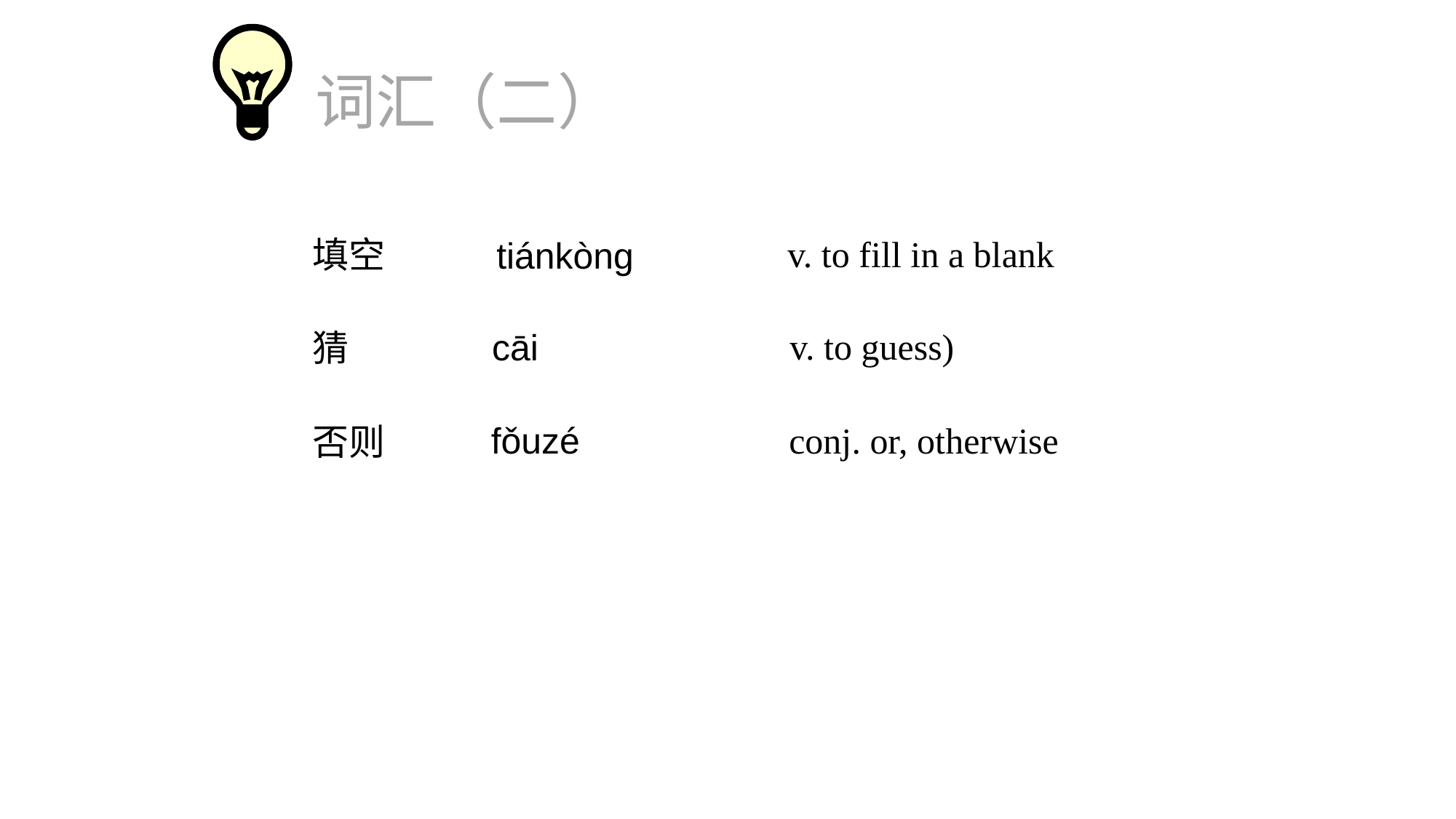

词汇（二）
v. to fill in a blank
填空
tiánkòng
v. to guess)
cāi
猜
fǒuzé
conj. or, otherwise
否则